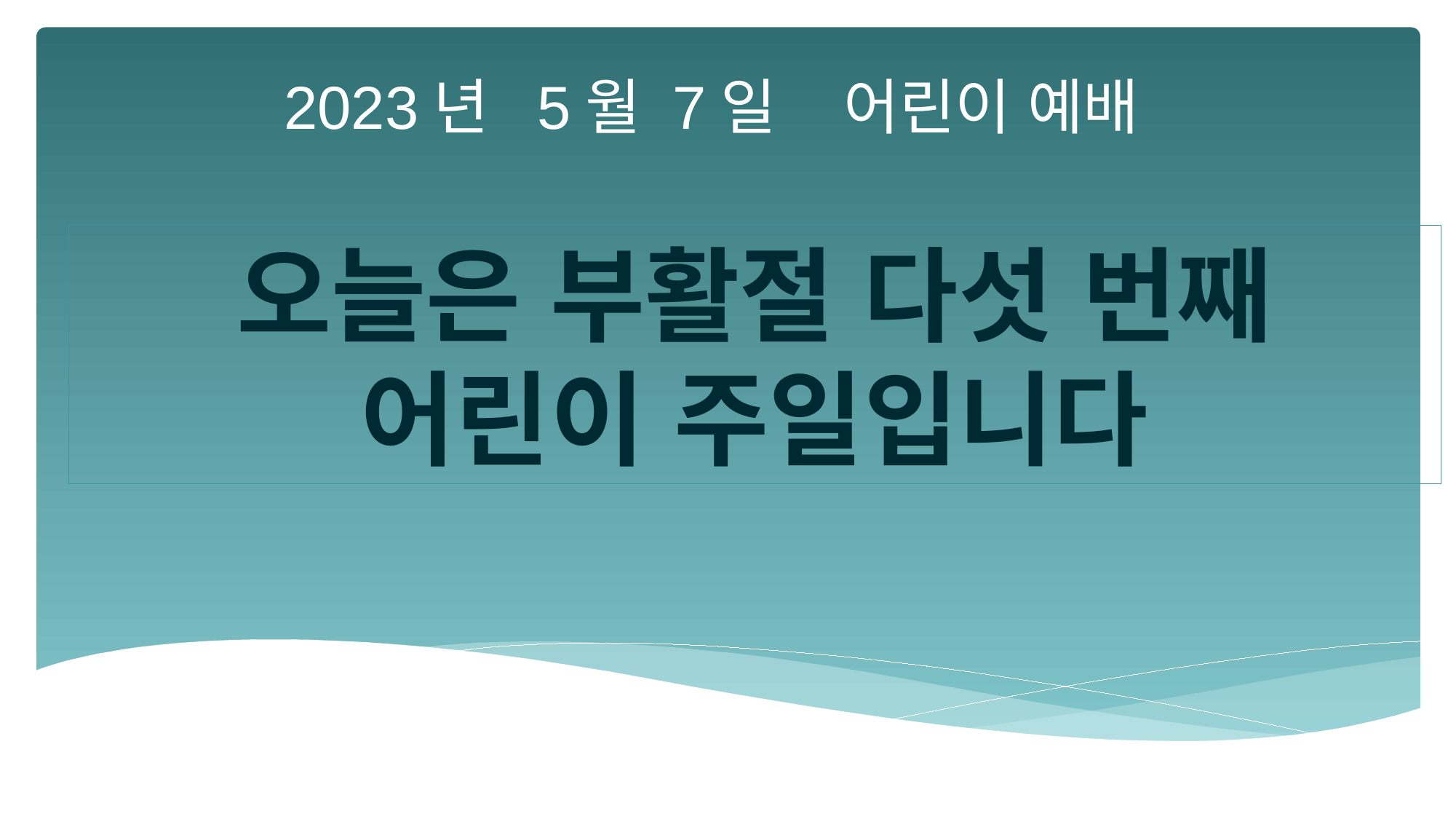

2023년  5월 7일    어린이 예배
오늘은 부활절 다섯 번째
어린이 주일입니다